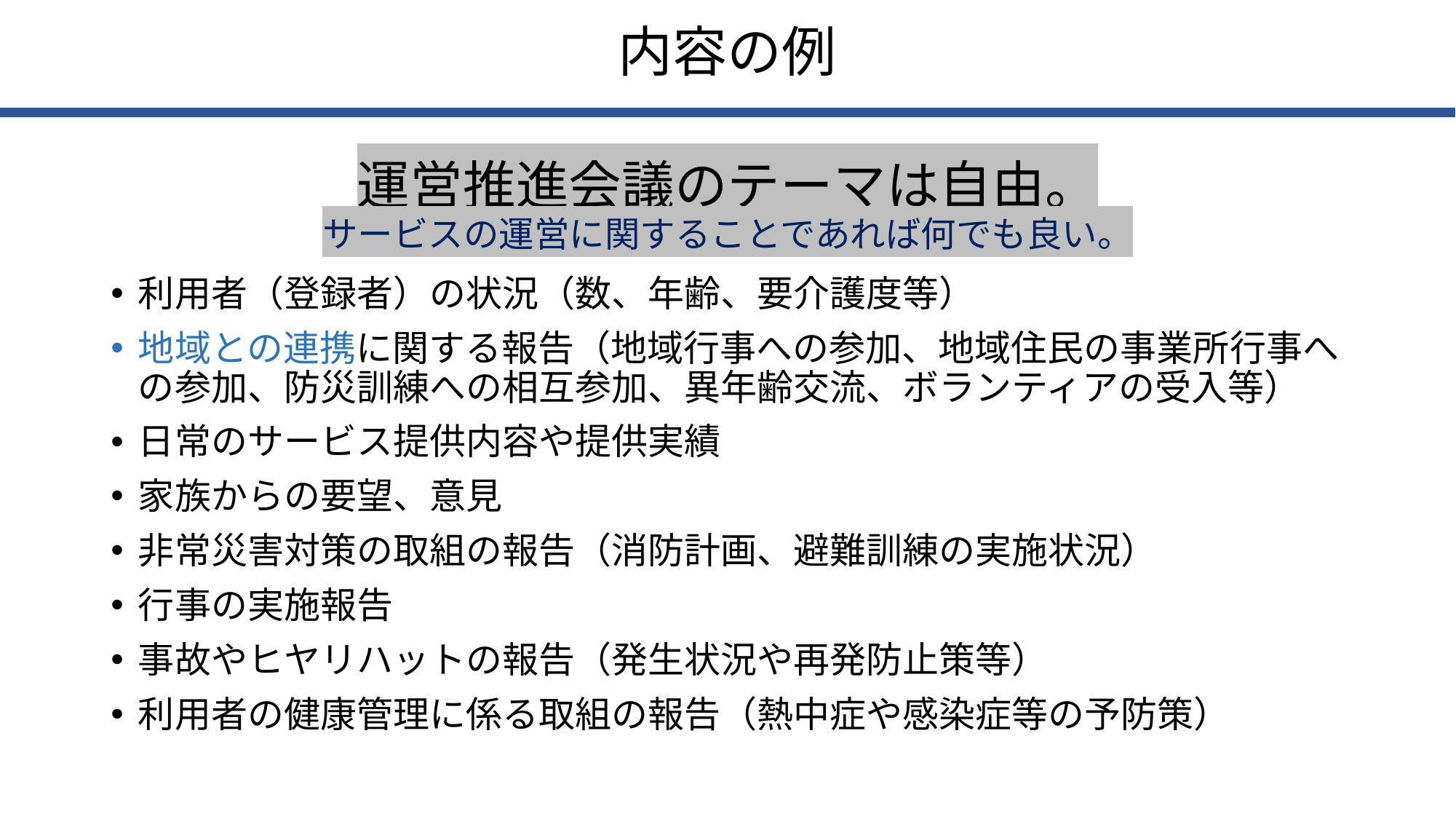

内容の例

運営推進会議のテーマは自由。
サービスの運営に関することであれば何でも良い。
利用者（登録者）の状況（数、年齢、要介護度等）
地域との連携に関する報告（地域行事への参加、地域住民の事業所行事への参加、防災訓練への相互参加、異年齢交流、ボランティアの受入等）
日常のサービス提供内容や提供実績
家族からの要望、意見
非常災害対策の取組の報告（消防計画、避難訓練の実施状況）
行事の実施報告
事故やヒヤリハットの報告（発生状況や再発防止策等）
利用者の健康管理に係る取組の報告（熱中症や感染症等の予防策）